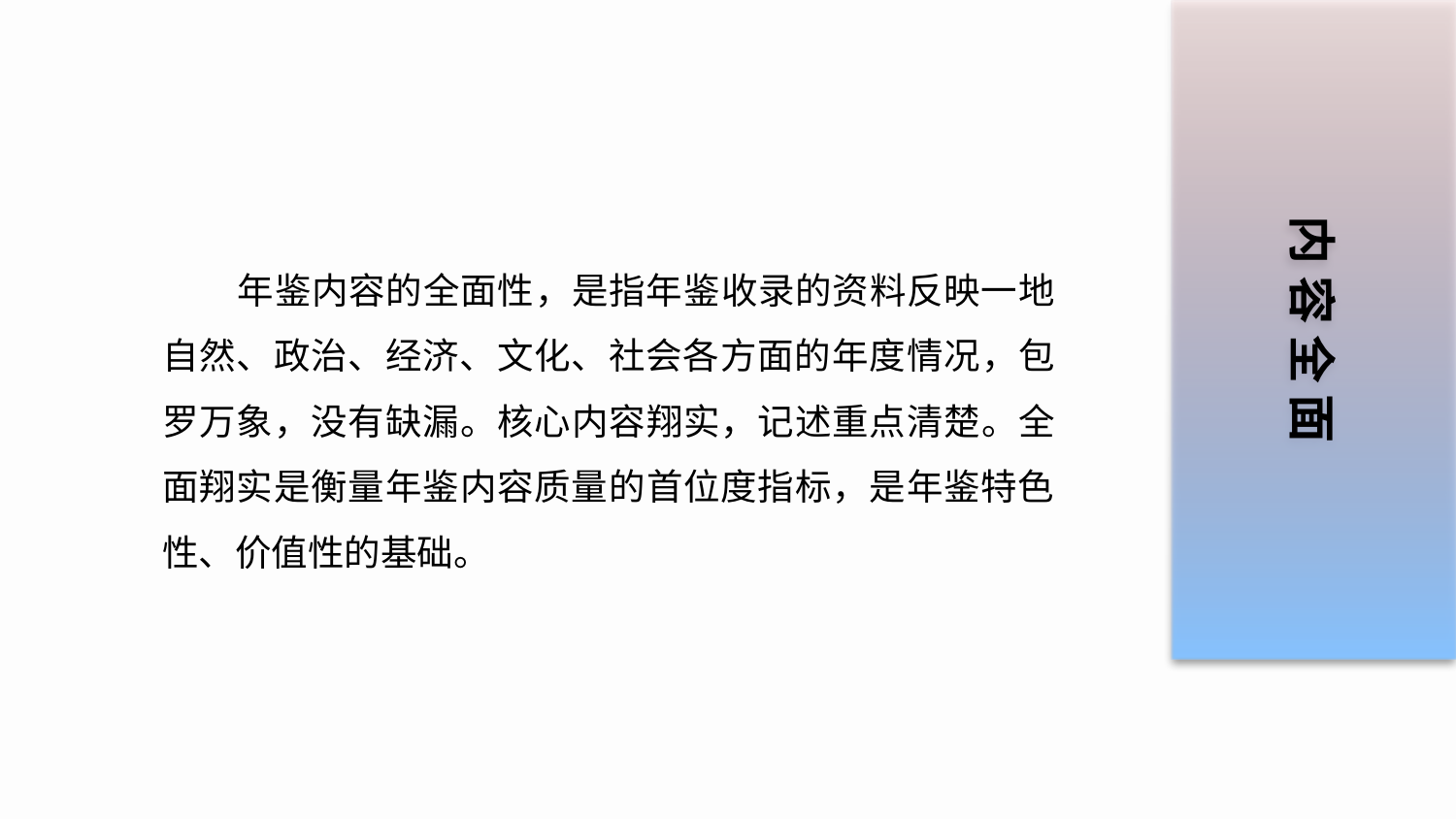

内 容 全 面
  年鉴内容的全面性，是指年鉴收录的资料反映一地自然、政治、经济、文化、社会各方面的年度情况，包罗万象，没有缺漏。核心内容翔实，记述重点清楚。全面翔实是衡量年鉴内容质量的首位度指标，是年鉴特色性、价值性的基础。